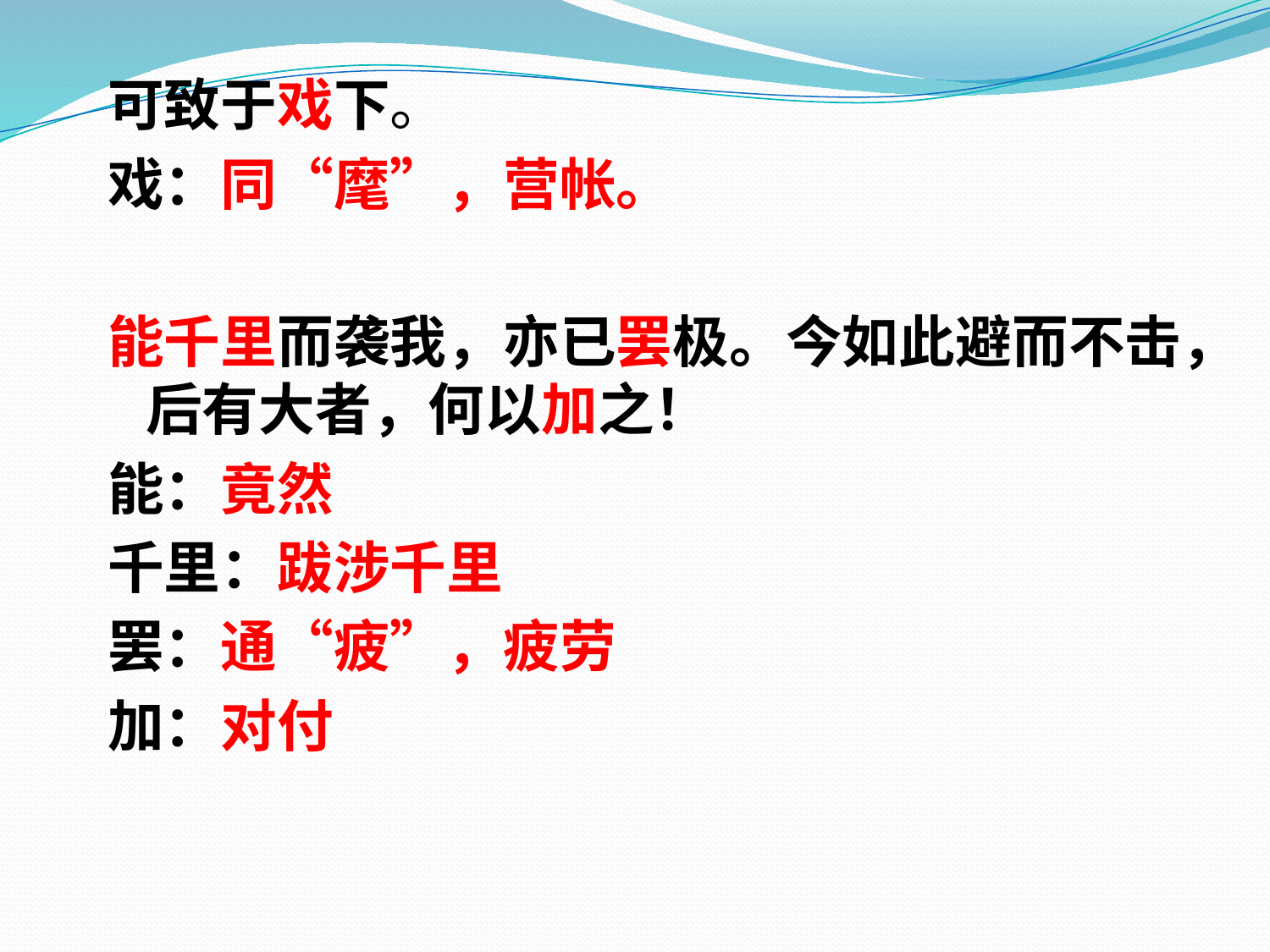

可致于戏下。
戏：同“麾”，营帐。

能千里而袭我，亦已罢极。今如此避而不击，后有大者，何以加之！
能：竟然
千里：跋涉千里
罢：通“疲”，疲劳
加：对付